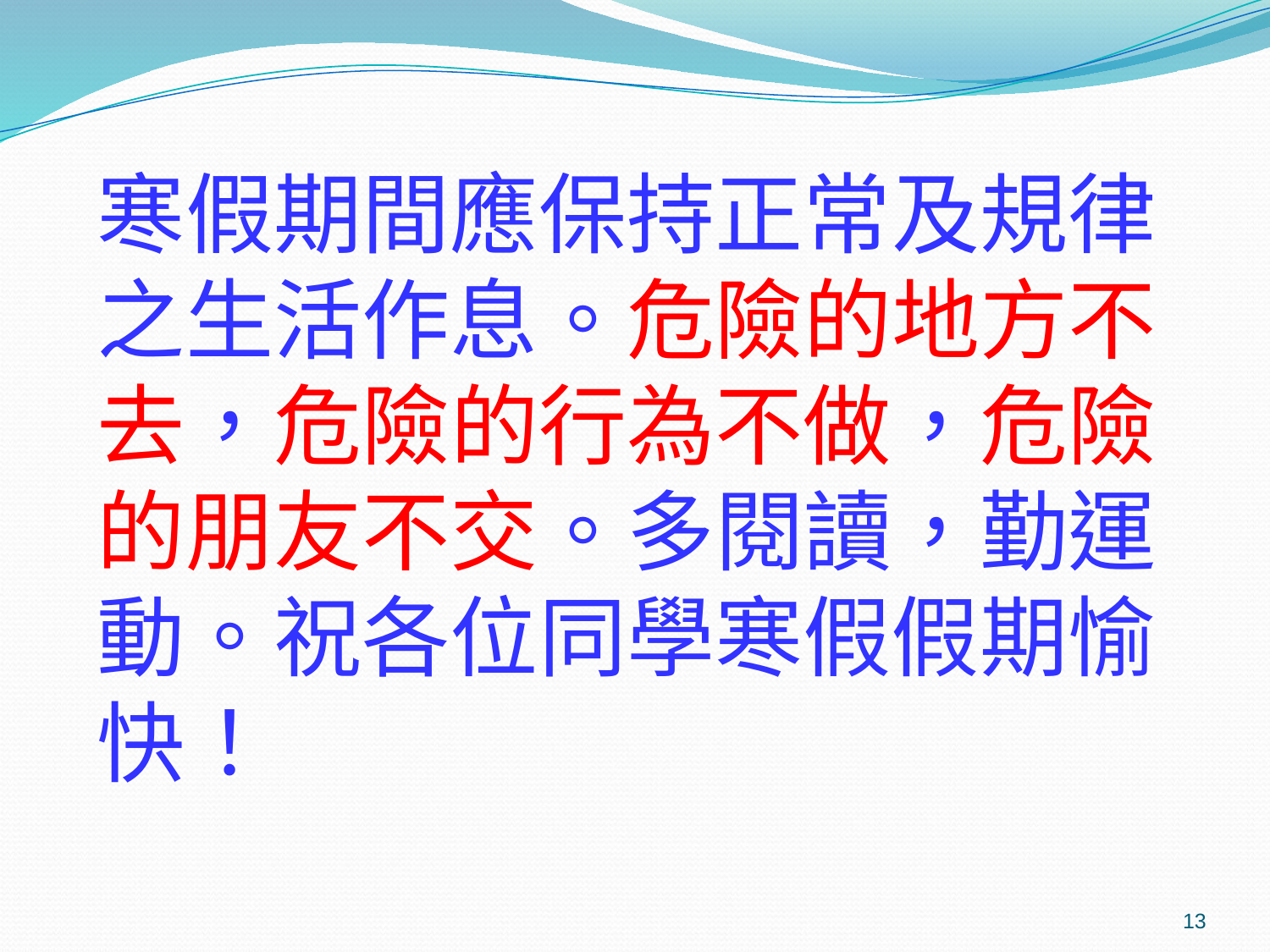

寒假期間應保持正常及規律之生活作息。危險的地方不去，危險的行為不做，危險的朋友不交。多閱讀，勤運動。祝各位同學寒假假期愉快！
13